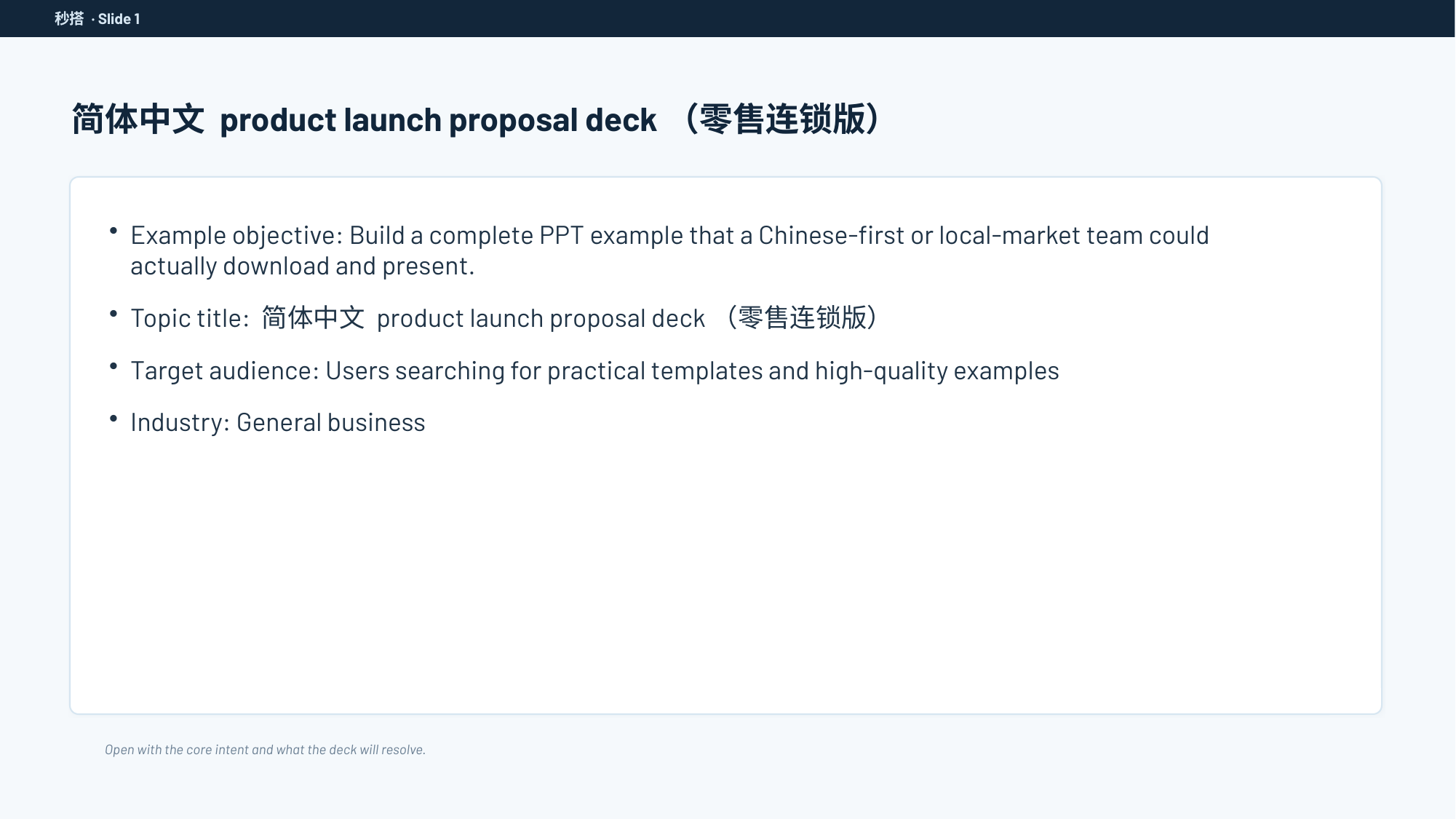

秒搭 · Slide 1
简体中文 product launch proposal deck（零售连锁版）

Example objective: Build a complete PPT example that a Chinese-first or local-market team could actually download and present.
Topic title: 简体中文 product launch proposal deck（零售连锁版）
Target audience: Users searching for practical templates and high-quality examples
Industry: General business
Open with the core intent and what the deck will resolve.